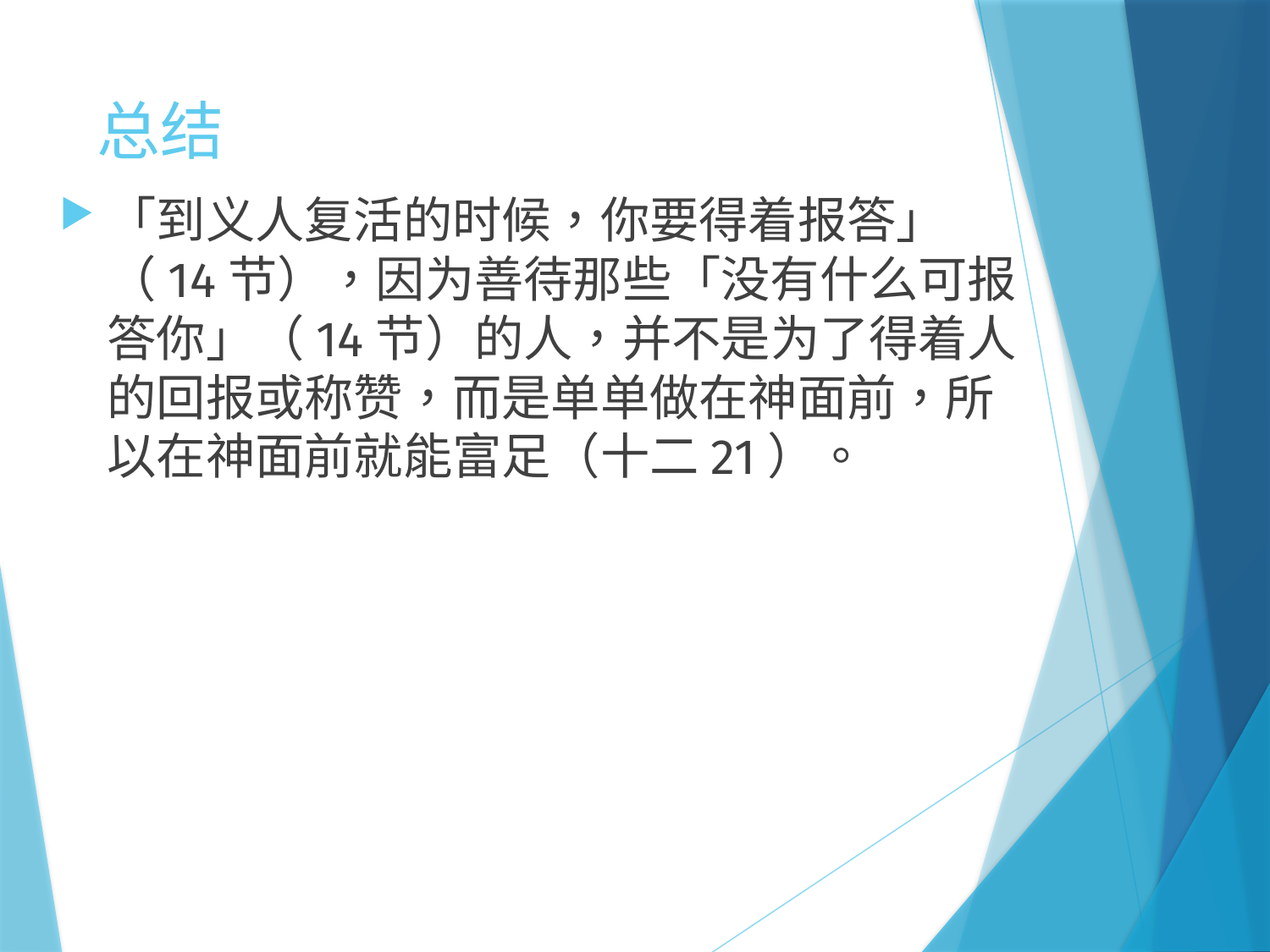

# 总结
「到义人复活的时候，你要得着报答」（14节），因为善待那些「没有什么可报答你」（14节）的人，并不是为了得着人的回报或称赞，而是单单做在神面前，所以在神面前就能富足（十二21）。